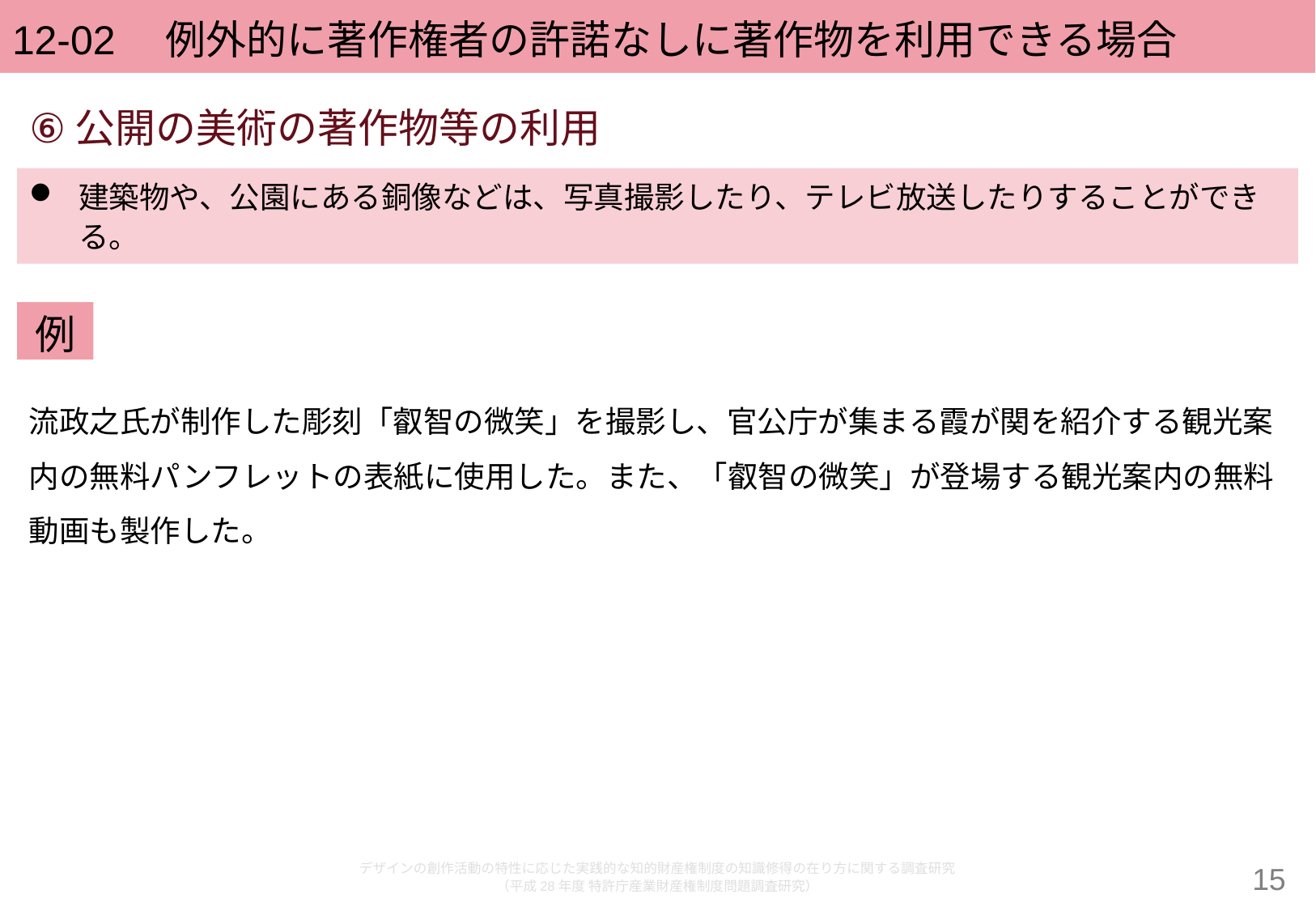

# 12-02　例外的に著作権者の許諾なしに著作物を利用できる場合
公開の美術の著作物等の利用
建築物や、公園にある銅像などは、写真撮影したり、テレビ放送したりすることができる。
例
流政之氏が制作した彫刻「叡智の微笑」を撮影し、官公庁が集まる霞が関を紹介する観光案内の無料パンフレットの表紙に使用した。また、「叡智の微笑」が登場する観光案内の無料動画も製作した。
デザインの創作活動の特性に応じた実践的な知的財産権制度の知識修得の在り方に関する調査研究
（平成28年度 特許庁産業財産権制度問題調査研究）
15